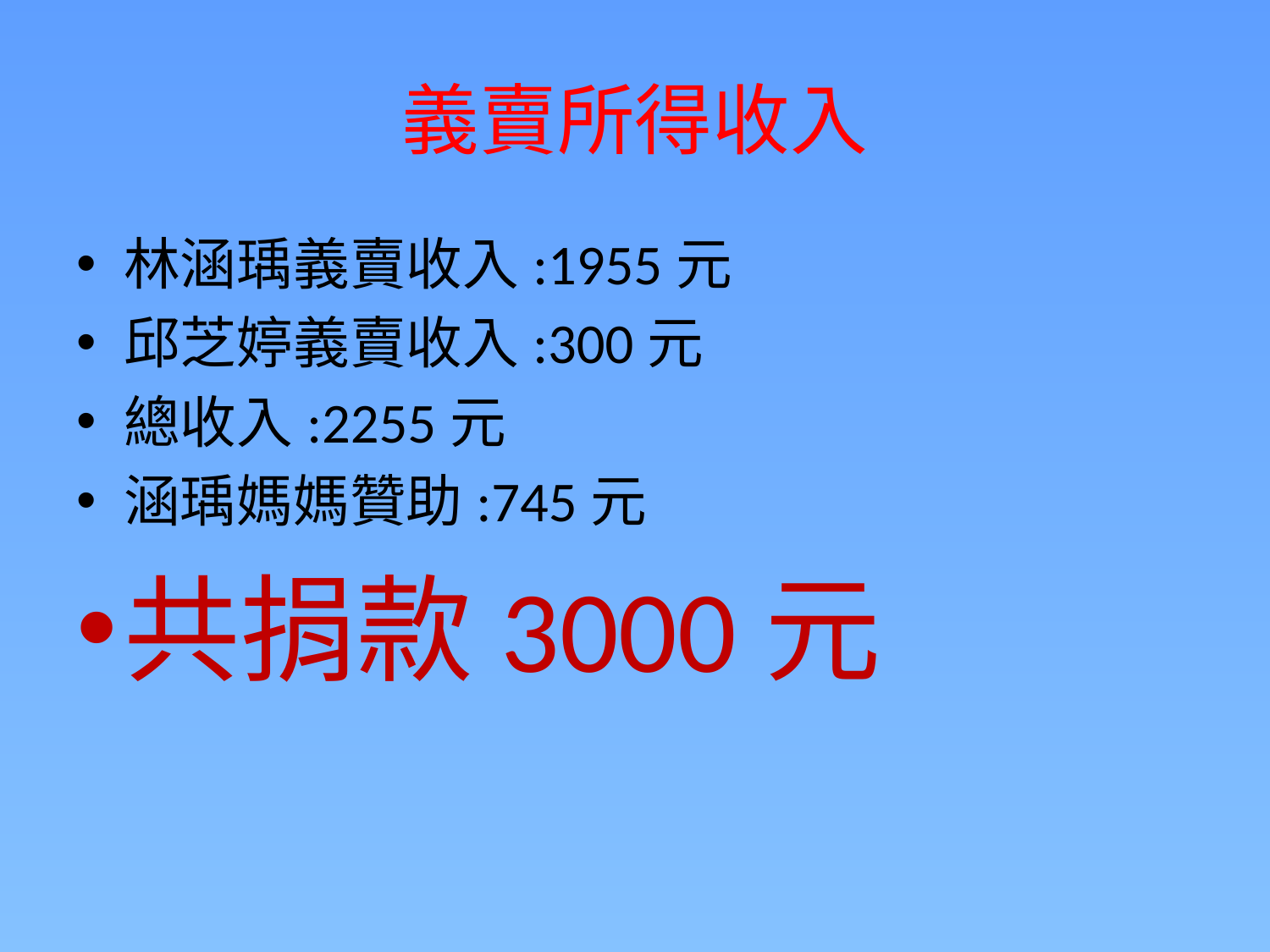

# 義賣所得收入
林涵瑀義賣收入:1955元
邱芝婷義賣收入:300元
總收入:2255元
涵瑀媽媽贊助:745元
共捐款3000元